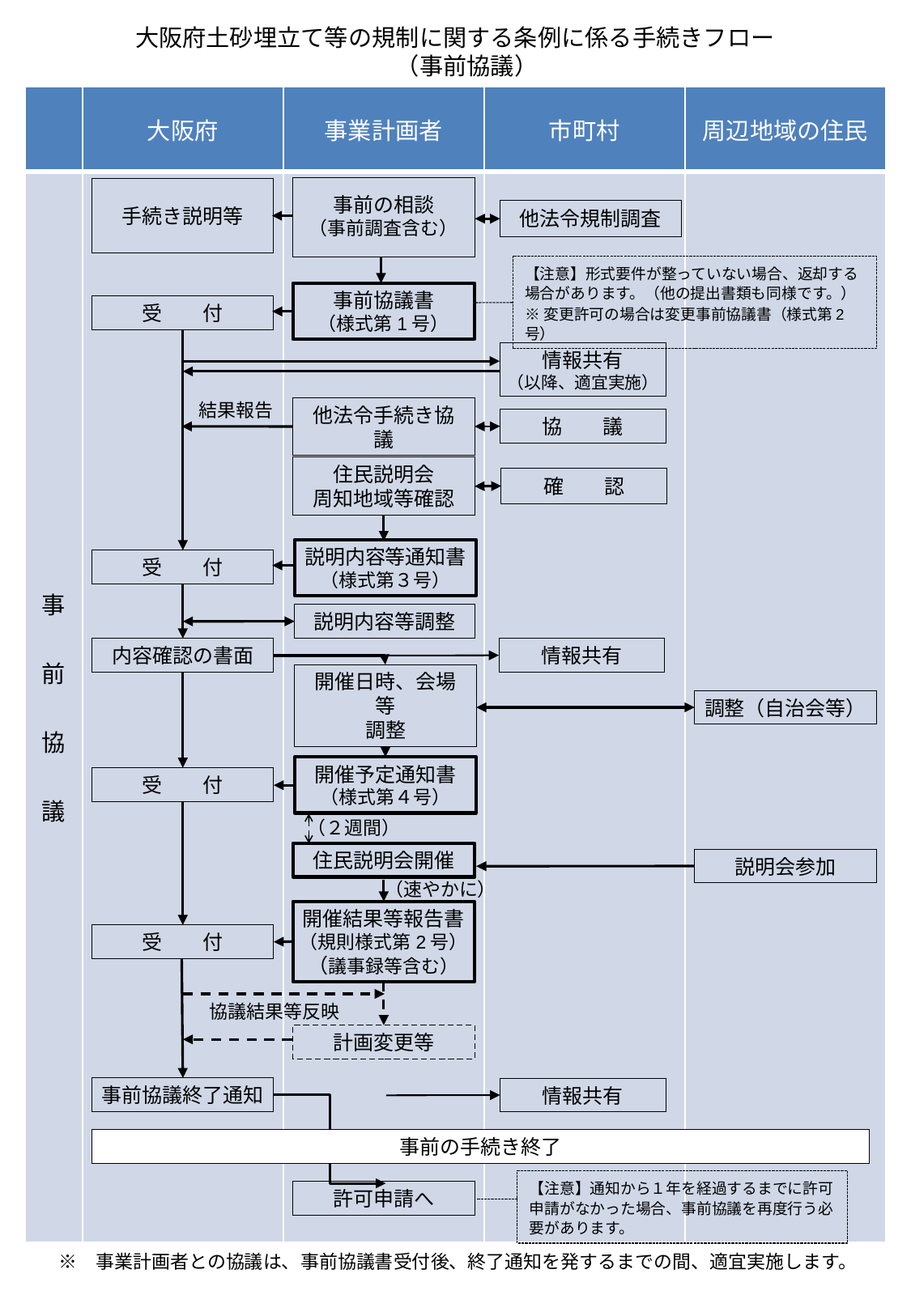

大阪府土砂埋立て等の規制に関する条例に係る手続きフロー
（事前協議）
|  | 大阪府 | 事業計画者 | 市町村 | 周辺地域の住民 |
| --- | --- | --- | --- | --- |
| 事　前　協　議 |  |  |  |  |

事前の相談
（事前調査含む）

手続き説明等

他法令規制調査
【注意】形式要件が整っていない場合、返却する場合があります。（他の提出書類も同様です。）
※変更許可の場合は変更事前協議書（様式第2号）
事前協議書
（様式第1号）
受　　付
情報共有
（以降、適宜実施）
結果報告
他法令手続き協議
協　　議
住民説明会
周知地域等確認
確　　認
説明内容等通知書
（様式第３号）
受　　付
説明内容等調整
情報共有
内容確認の書面
開催日時、会場等
調整
調整（自治会等）
開催予定通知書
（様式第４号）
受　　付
（２週間）
住民説明会開催
説明会参加
（速やかに）
開催結果等報告書
（規則様式第2号）
（議事録等含む）
受　　付
協議結果等反映
計画変更等
事前協議終了通知
情報共有
事前の手続き終了
【注意】通知から１年を経過するまでに許可申請がなかった場合、事前協議を再度行う必要があります。
許可申請へ
　※　事業計画者との協議は、事前協議書受付後、終了通知を発するまでの間、適宜実施します。